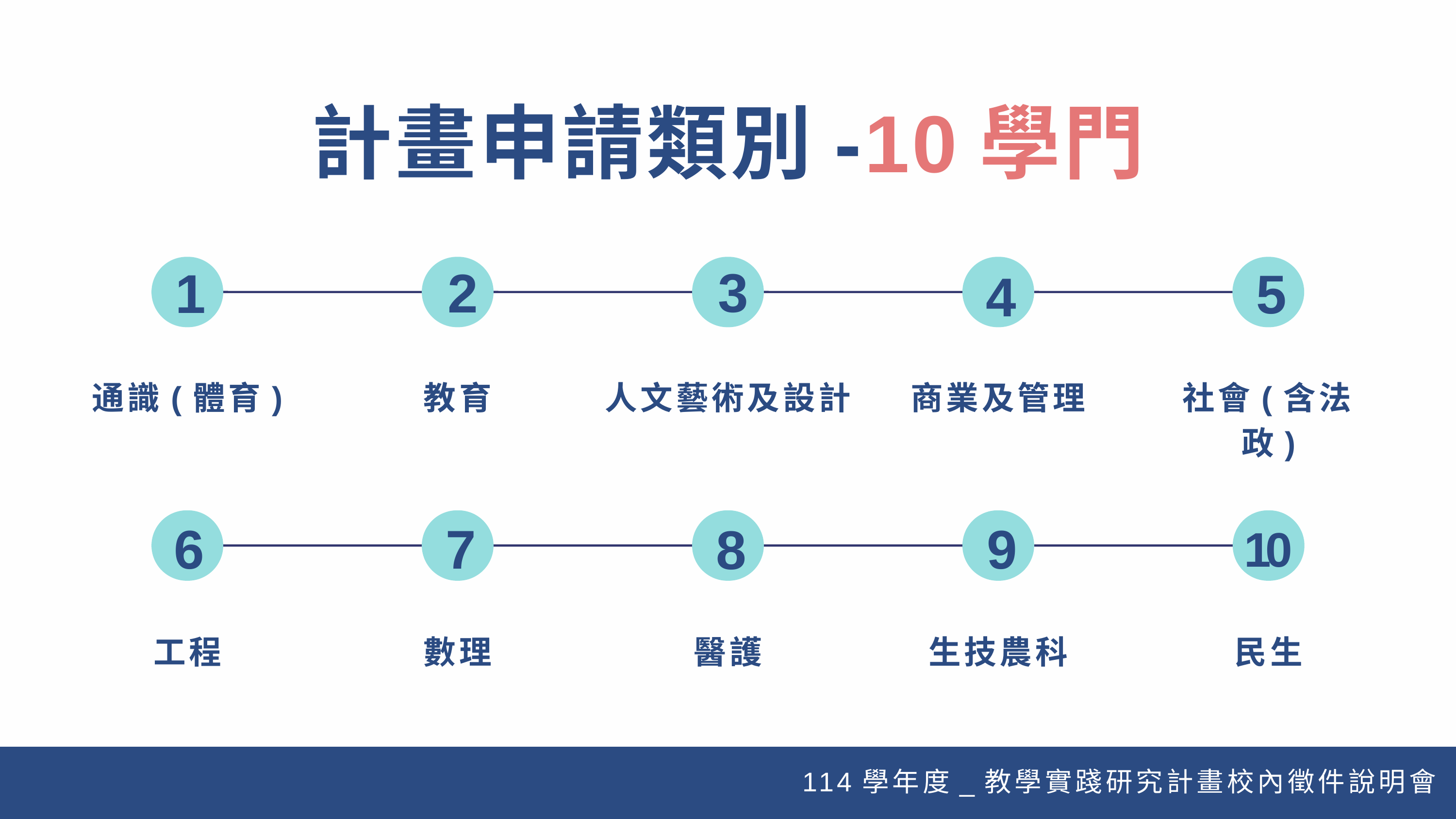

計畫申請類別-10學門
3

人文藝術及設計
2

教育
1

通識(體育)
5

社會(含法政)

4
商業及管理

10

民生

6
工程

7
數理

8
醫護

9
生技農科

114學年度_教學實踐研究計畫校內徵件說明會